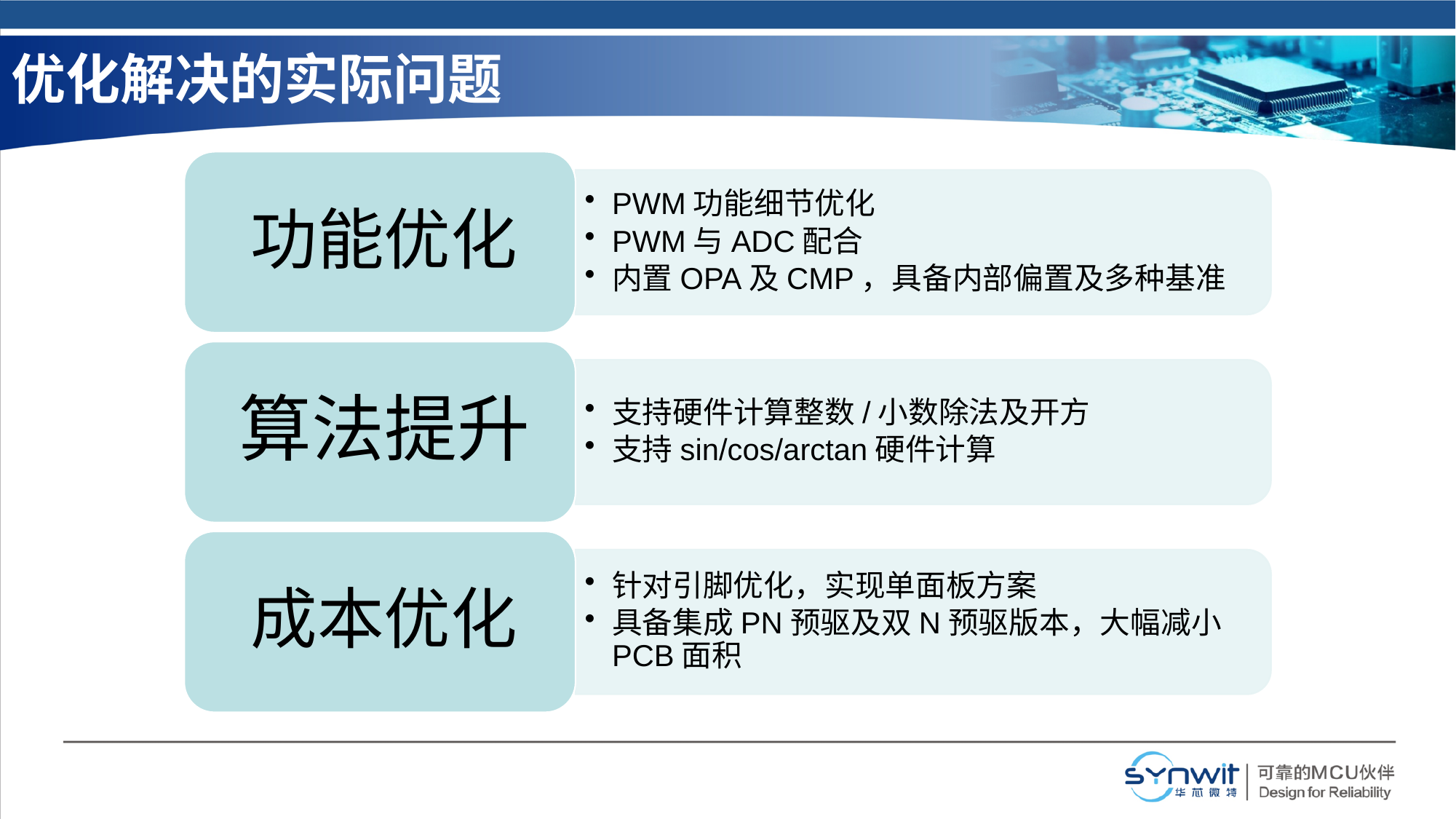

优化解决的实际问题
PWM功能细节优化
PWM与ADC配合
内置OPA及CMP，具备内部偏置及多种基准
功能优化
支持硬件计算整数/小数除法及开方
支持sin/cos/arctan硬件计算
算法提升
针对引脚优化，实现单面板方案
具备集成PN预驱及双N预驱版本，大幅减小PCB面积
成本优化